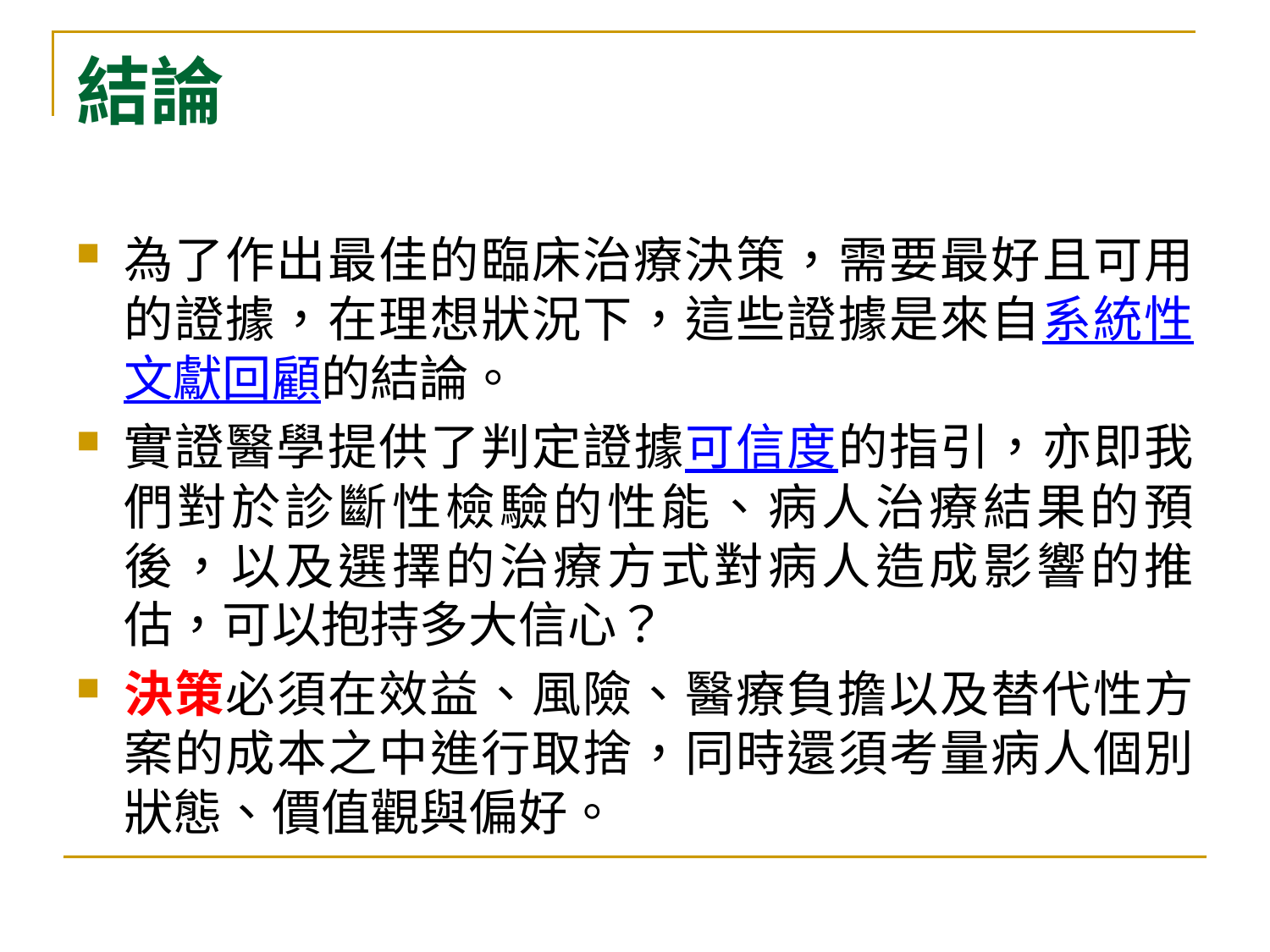

# 結論
為了作出最佳的臨床治療決策，需要最好且可用的證據，在理想狀況下，這些證據是來自系統性文獻回顧的結論。
實證醫學提供了判定證據可信度的指引，亦即我們對於診斷性檢驗的性能、病人治療結果的預後，以及選擇的治療方式對病人造成影響的推估，可以抱持多大信心？
決策必須在效益、風險、醫療負擔以及替代性方案的成本之中進行取捨，同時還須考量病人個別狀態、價值觀與偏好。